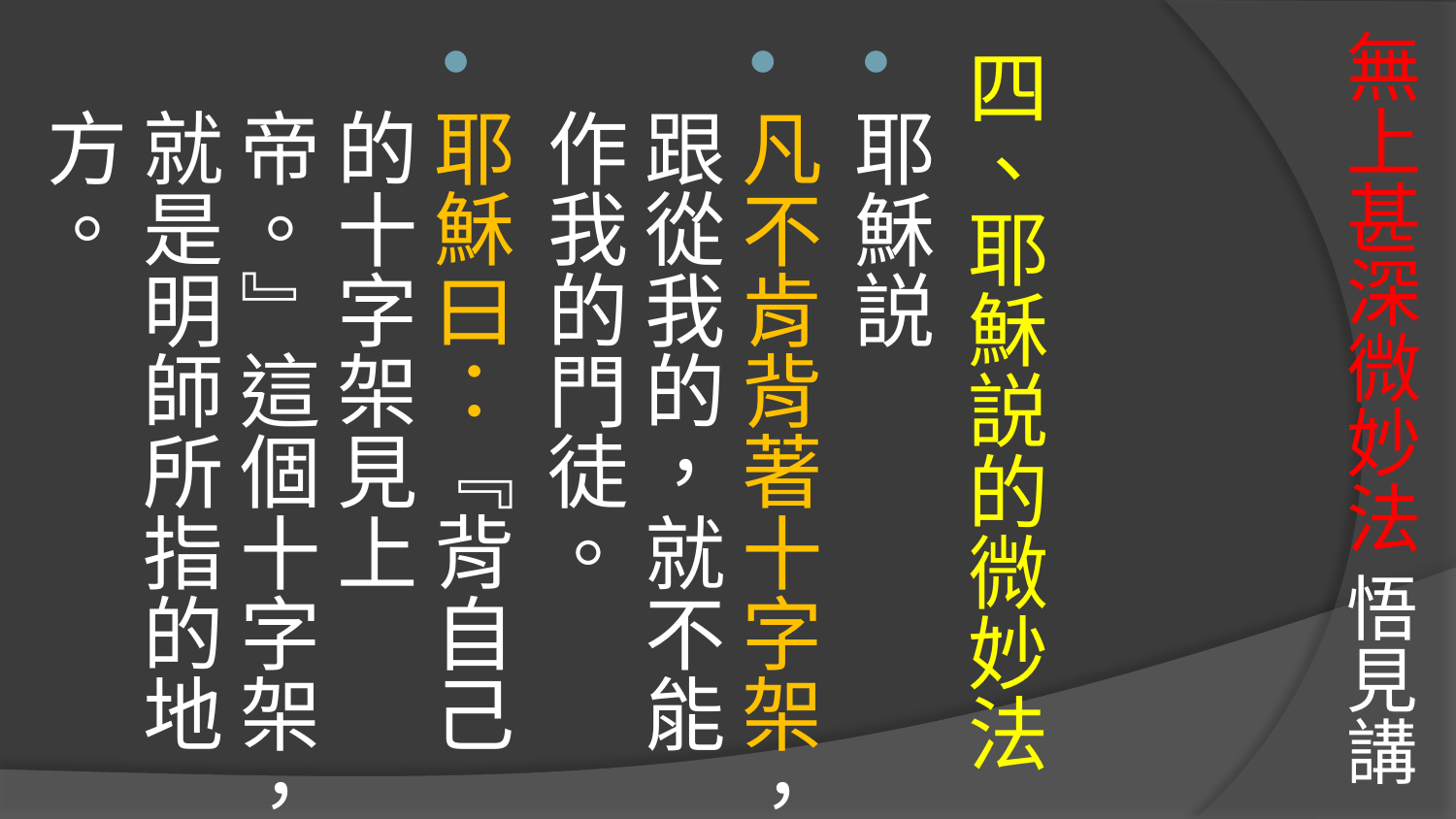

# 無上甚深微妙法 悟見講
四、耶穌説的微妙法
耶穌説
凡不肯背著十字架，跟從我的，就不能作我的門徒。
耶穌曰：『背自己的十字架見上帝。』這個十字架，就是明師所指的地方。